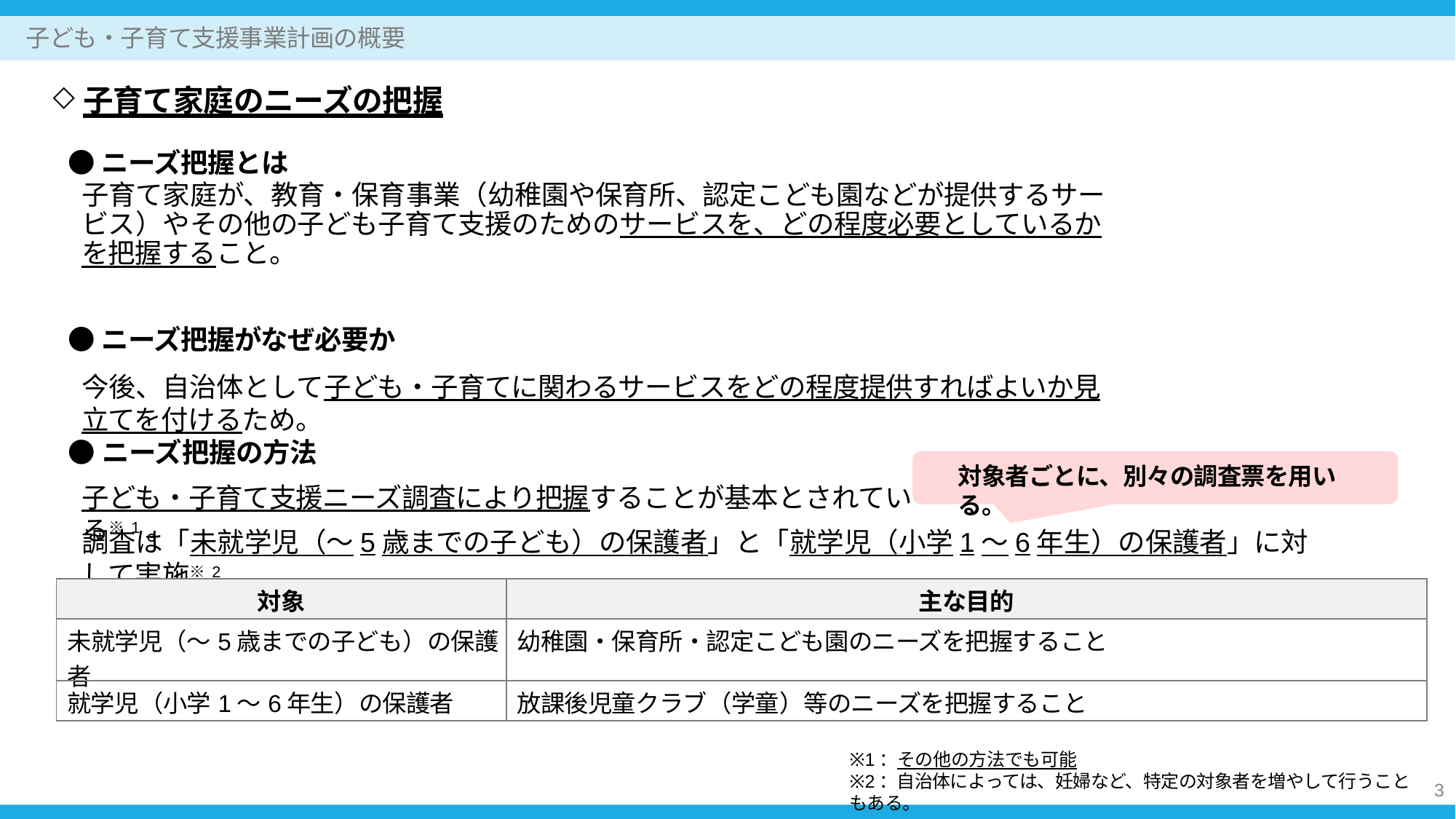

子ども・子育て支援事業計画の概要

子育て家庭のニーズの把握
●ニーズ把握とは
子育て家庭が、教育・保育事業（幼稚園や保育所、認定こども園などが提供するサービス）やその他の子ども子育て支援のためのサービスを、どの程度必要としているかを把握すること。

●ニーズ把握がなぜ必要か
今後、自治体として子ども・子育てに関わるサービスをどの程度提供すればよいか見立てを付けるため。
●ニーズ把握の方法
子ども・子育て支援ニーズ調査により把握することが基本とされている※1。

対象者ごとに、別々の調査票を用いる。
調査は「未就学児（～5歳までの子ども）の保護者」と「就学児（小学1～6年生）の保護者」に対して実施※2。
| 対象 | 主な目的 |
| --- | --- |
| 未就学児（～5歳までの子ども）の保護者 | 幼稚園・保育所・認定こども園のニーズを把握すること |
| 就学児（小学1～6年生）の保護者 | 放課後児童クラブ（学童）等のニーズを把握すること |
| ※1：その他の方法でも可能 ※2：自治体によっては、妊婦など、特定の対象者を増やして行うこともある。 |  |
3